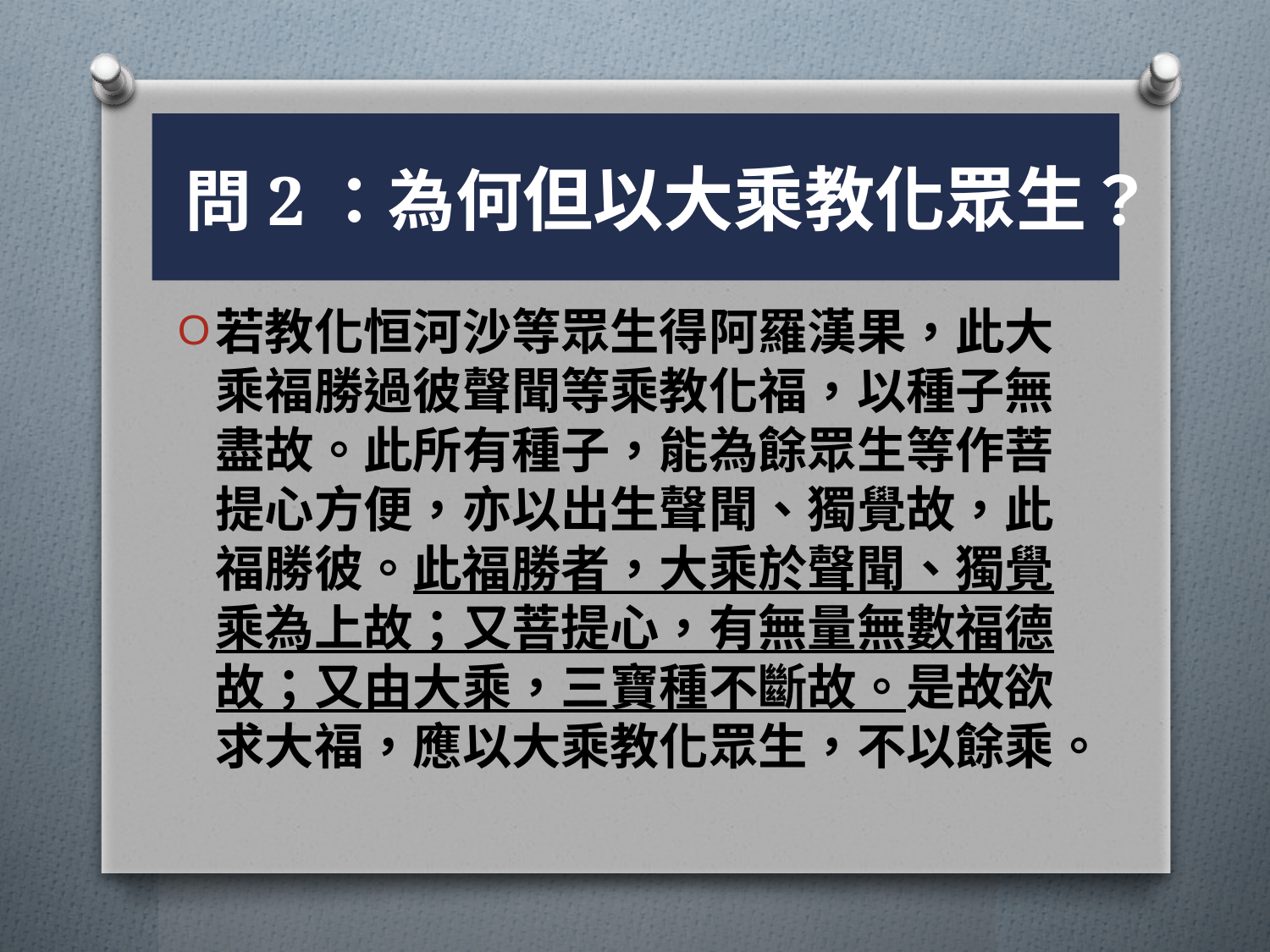

# 問2：為何但以大乘教化眾生？
若教化恒河沙等眾生得阿羅漢果，此大乘福勝過彼聲聞等乘教化福，以種子無盡故。此所有種子，能為餘眾生等作菩提心方便，亦以出生聲聞、獨覺故，此福勝彼。此福勝者，大乘於聲聞、獨覺乘為上故；又菩提心，有無量無數福德故；又由大乘，三寶種不斷故。是故欲求大福，應以大乘教化眾生，不以餘乘。